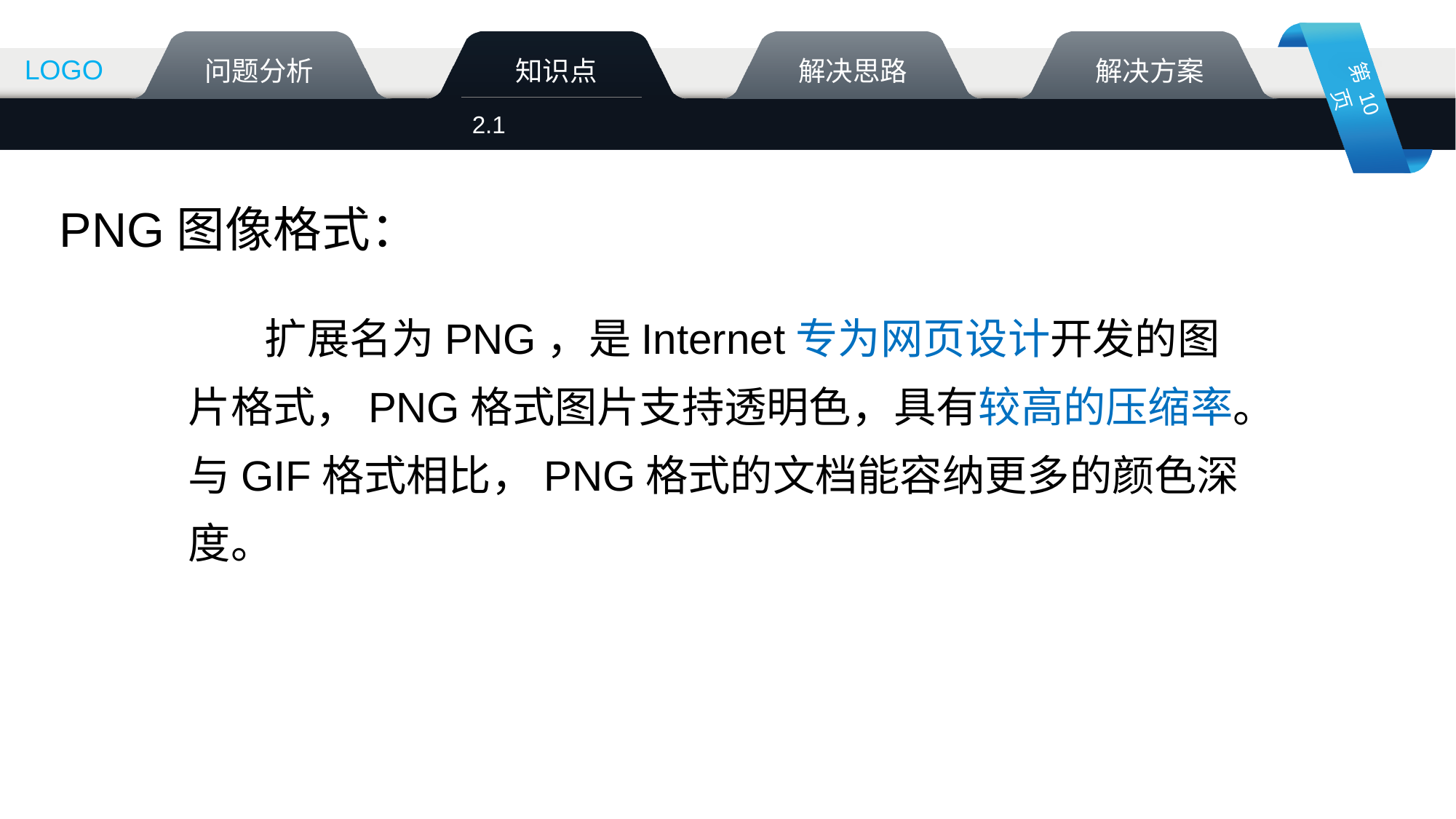

2.1
PNG图像格式：
       扩展名为PNG，是Internet专为网页设计开发的图片格式，PNG格式图片支持透明色，具有较高的压缩率。与GIF格式相比，PNG格式的文档能容纳更多的颜色深度。